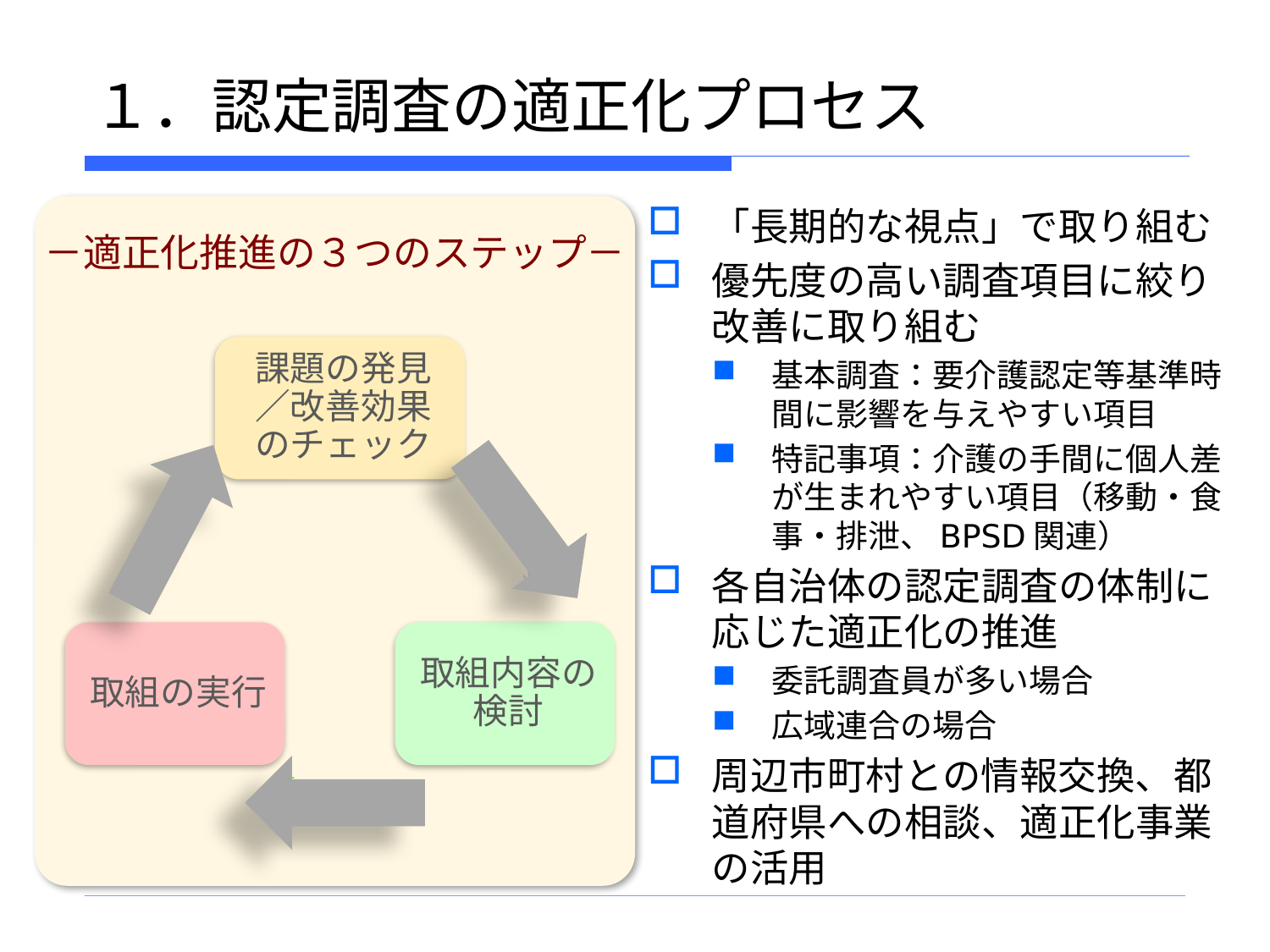

# １．認定調査の適正化プロセス

「長期的な視点」で取り組む
優先度の高い調査項目に絞り改善に取り組む
基本調査：要介護認定等基準時間に影響を与えやすい項目
特記事項：介護の手間に個人差が生まれやすい項目（移動・食事・排泄、BPSD関連）
各自治体の認定調査の体制に応じた適正化の推進
委託調査員が多い場合
広域連合の場合
周辺市町村との情報交換、都道府県への相談、適正化事業の活用
－適正化推進の３つのステップ－
課題の発見
／改善効果のチェック
取組内容の検討
取組の実行